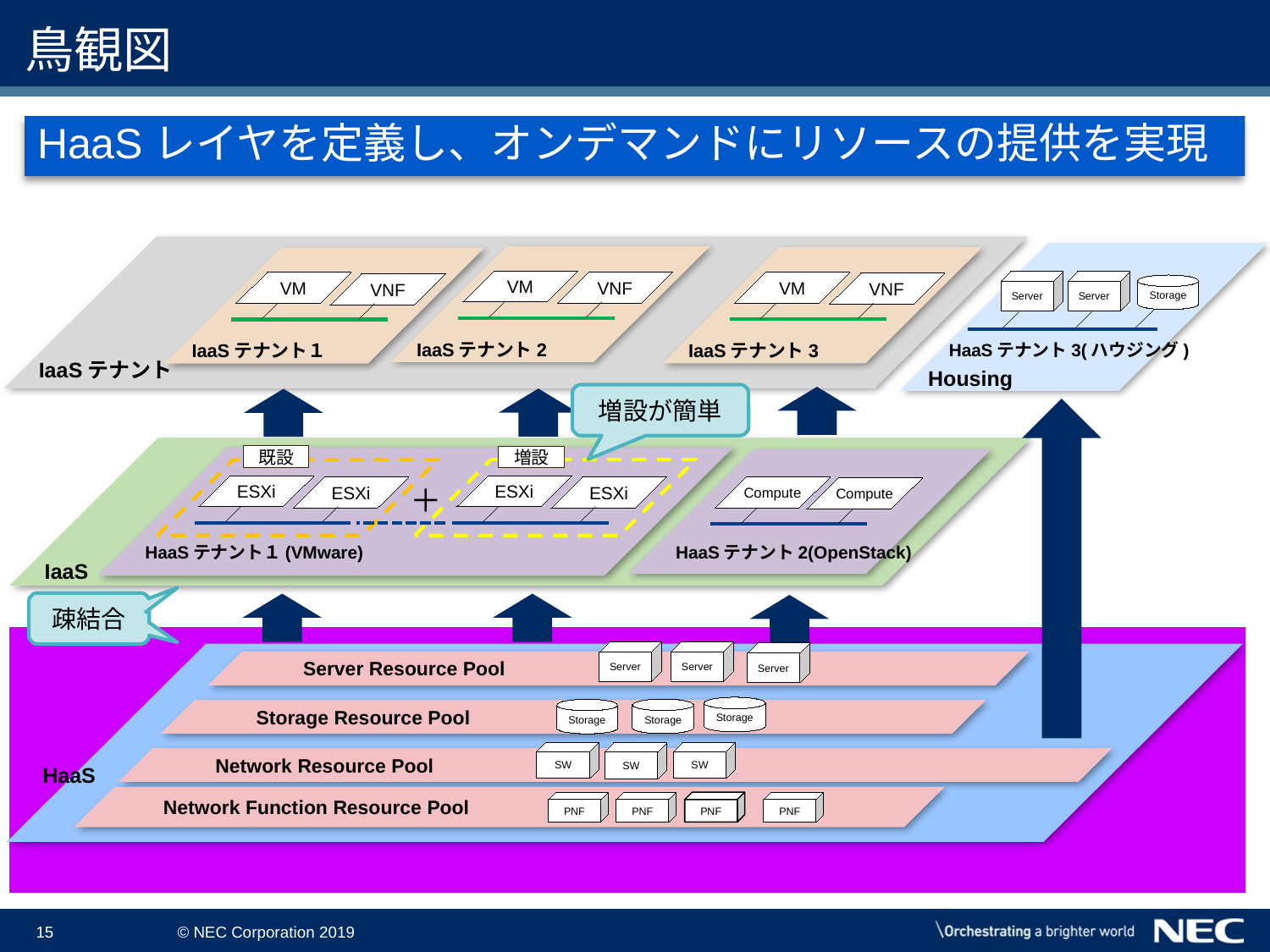

# 鳥観図
HaaSレイヤを定義し、オンデマンドにリソースの提供を実現

VM
Server
Server
VNF
VM
VM
VNF
VNF
Storage
IaaSテナント2
HaaSテナント3(ハウジング)
IaaSテナント3
IaaSテナント１
IaaSテナント
Housing
増設が簡単

既設
増設

＋
ESXi
ESXi
Compute
ESXi
ESXi
Compute
HaaSテナント2(OpenStack)
HaaSテナント１(VMware)
IaaS

疎結合

Server
Server
Server

Server Resource Pool
Storage
Storage
Storage
Storage Resource Pool
SW
SW
SW
Network Resource Pool
HaaS
Network Function Resource Pool
PNF
PNF
PNF
PNF